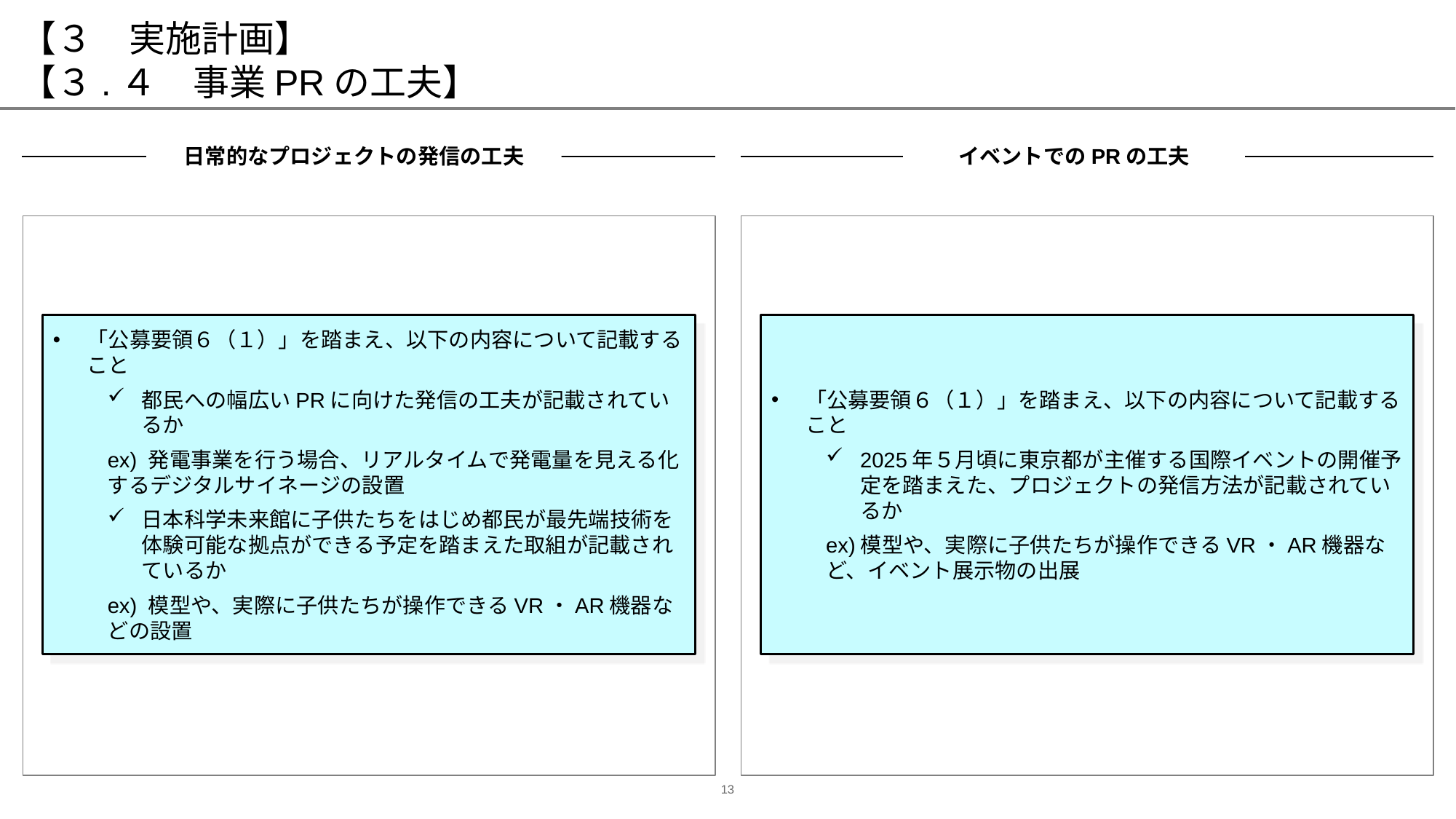

# 【３　実施計画】 【３.４　事業PRの工夫】
日常的なプロジェクトの発信の工夫
イベントでのPRの工夫
“
“
「公募要領６（１）」を踏まえ、以下の内容について記載すること
都民への幅広いPRに向けた発信の工夫が記載されているか
ex) 発電事業を行う場合、リアルタイムで発電量を見える化するデジタルサイネージの設置
日本科学未来館に子供たちをはじめ都民が最先端技術を体験可能な拠点ができる予定を踏まえた取組が記載されているか
ex) 模型や、実際に子供たちが操作できるVR・AR機器などの設置
「公募要領６（１）」を踏まえ、以下の内容について記載すること
2025年５月頃に東京都が主催する国際イベントの開催予定を踏まえた、プロジェクトの発信方法が記載されているか
ex)模型や、実際に子供たちが操作できるVR・AR機器など、イベント展示物の出展